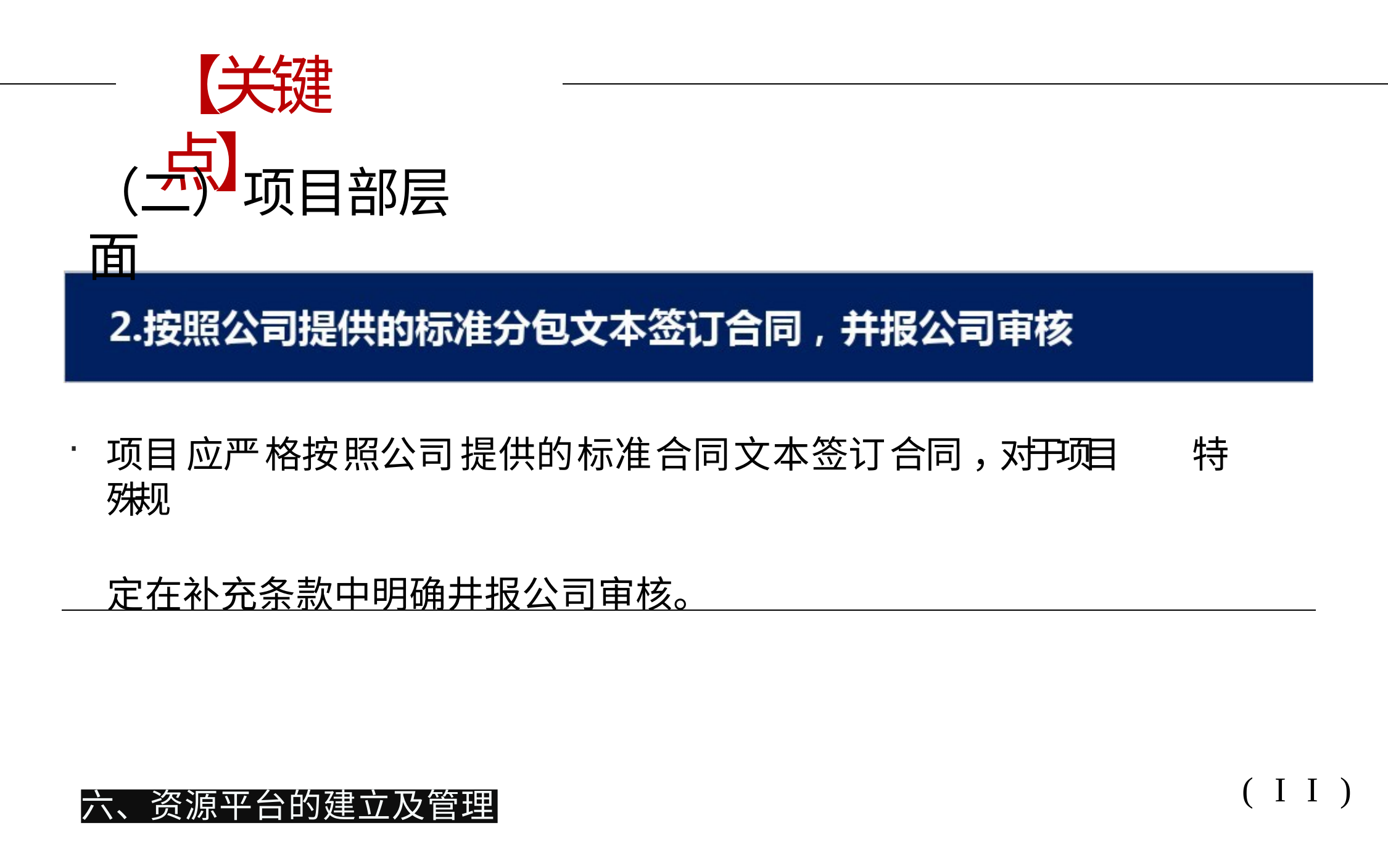

# 【关键点】

（二）项目部层面

项目应严格按照公司提供的标准合同文本签订合同 ，对于项目	特殊规

定在补充条款中明确井报公司审核。

(II)
六、资源平台的建立及管理